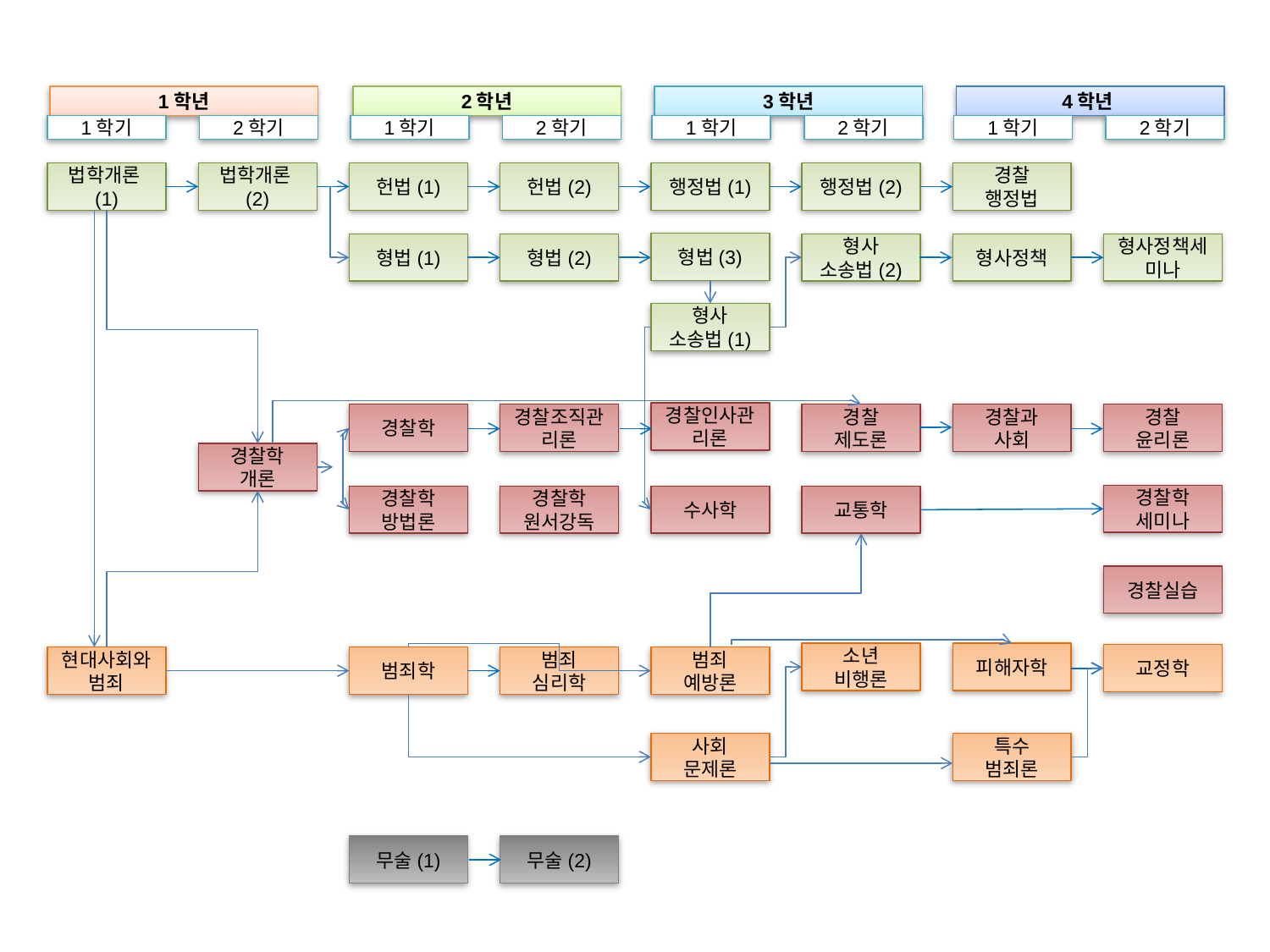

1학년
2학년
3학년
4학년
1학기
2학기
1학기
2학기
1학기
2학기
1학기
2학기
법학개론(1)
법학개론(2)
헌법(1)
헌법(2)
행정법(1)
행정법(2)
경찰
행정법
형법(3)
형법(1)
형법(2)
형사
소송법(2)
형사정책
형사정책세미나
형사
소송법(1)
경찰인사관리론
경찰학
경찰조직관리론
경찰
제도론
경찰과
사회
경찰
윤리론
경찰학
개론
경찰학
세미나
경찰학
방법론
경찰학
원서강독
수사학
교통학
경찰실습
소년
비행론
피해자학
교정학
현대사회와 범죄
범죄학
범죄
심리학
범죄
예방론
사회
문제론
특수
범죄론
무술(1)
무술(2)